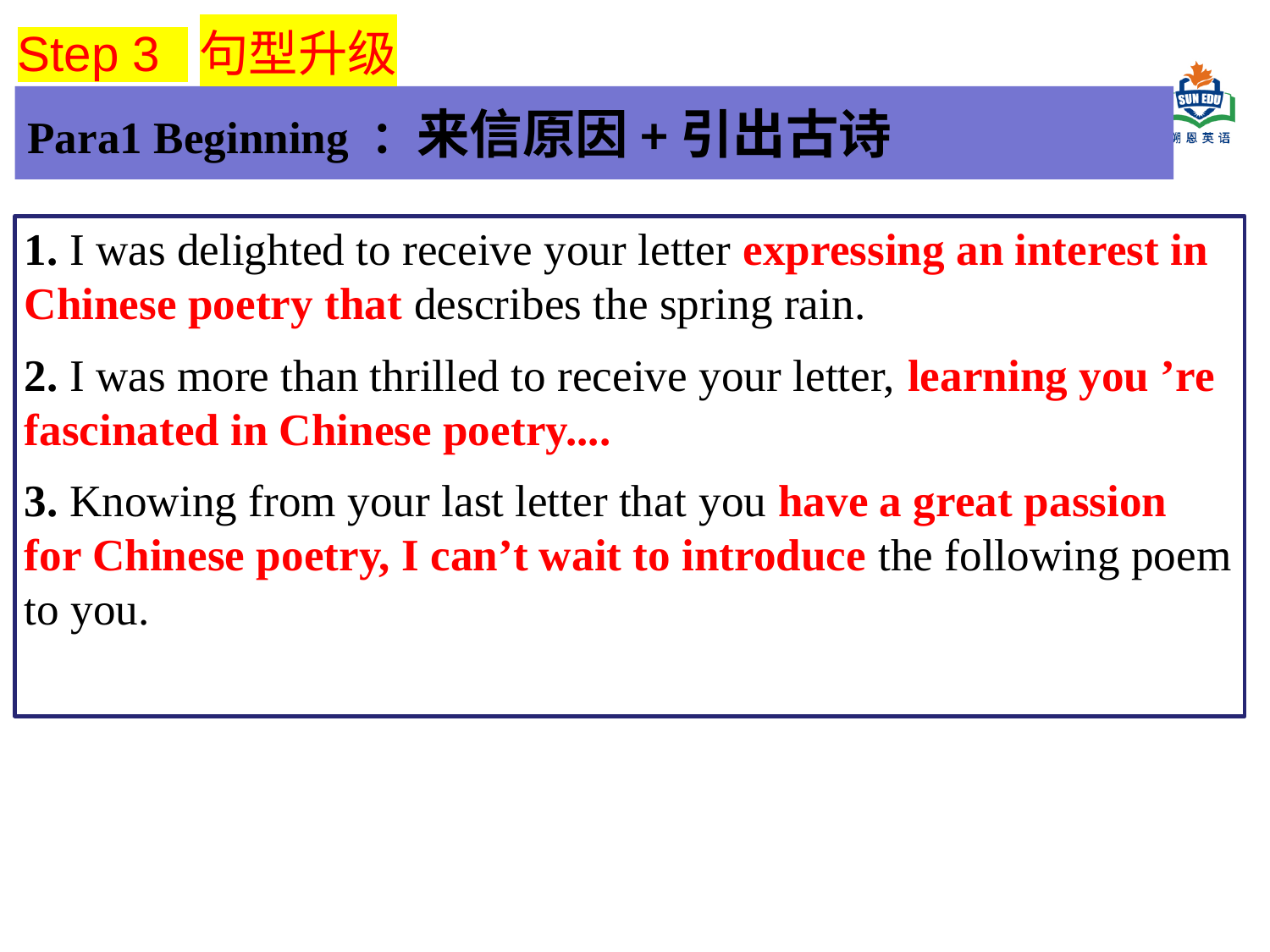

Step 3  句型升级
Para1 Beginning ：来信原因+引出古诗
1. I was delighted to receive your letter expressing an interest in Chinese poetry that describes the spring rain.
2. I was more than thrilled to receive your letter, learning you ’re fascinated in Chinese poetry....
3. Knowing from your last letter that you have a great passion for Chinese poetry, I can’t wait to introduce the following poem to you.